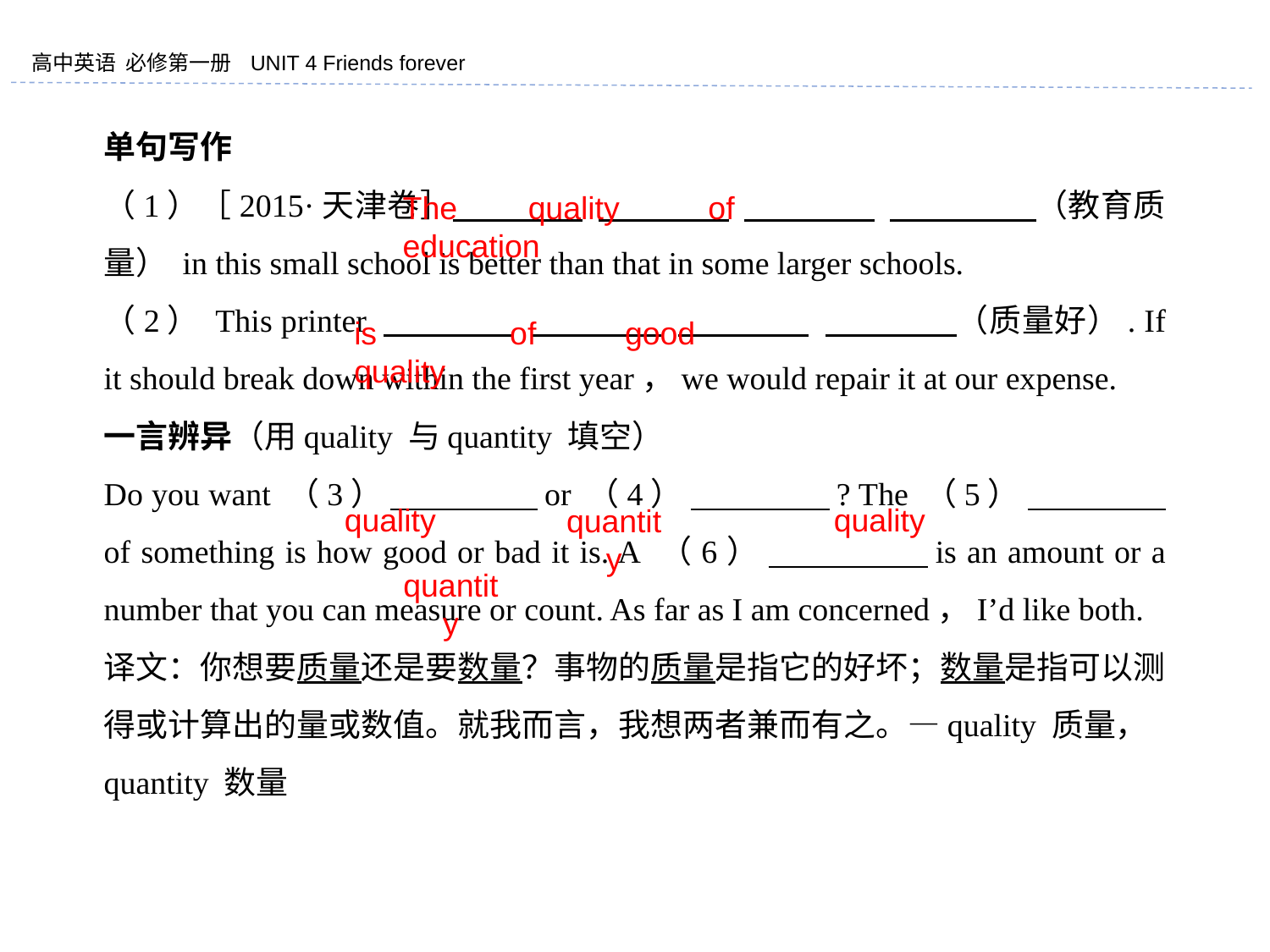

单句写作
（1）［2015·天津卷］　　　　  　　　　  　　　　  　　  　　（教育质量） in this small school is better than that in some larger schools.
（2） This printer 　　　　  　　　　  　　　　  　　　　（质量好）. If it should break down within the first year，we would repair it at our expense.
一言辨异（用quality 与quantity 填空）
Do you want （3）  　　　　 or （4）  　　　　? The （5）  　　　　 of something is how good or bad it is. A （6）  　　　　 is an amount or a number that you can measure or count. As far as I am concerned，I’d like both.
译文：你想要质量还是要数量？事物的质量是指它的好坏；数量是指可以测得或计算出的量或数值。就我而言，我想两者兼而有之。—quality 质量，quantity 数量
The        quality          of       education
is               of          good       quality
quality
quality
quantity
quantity